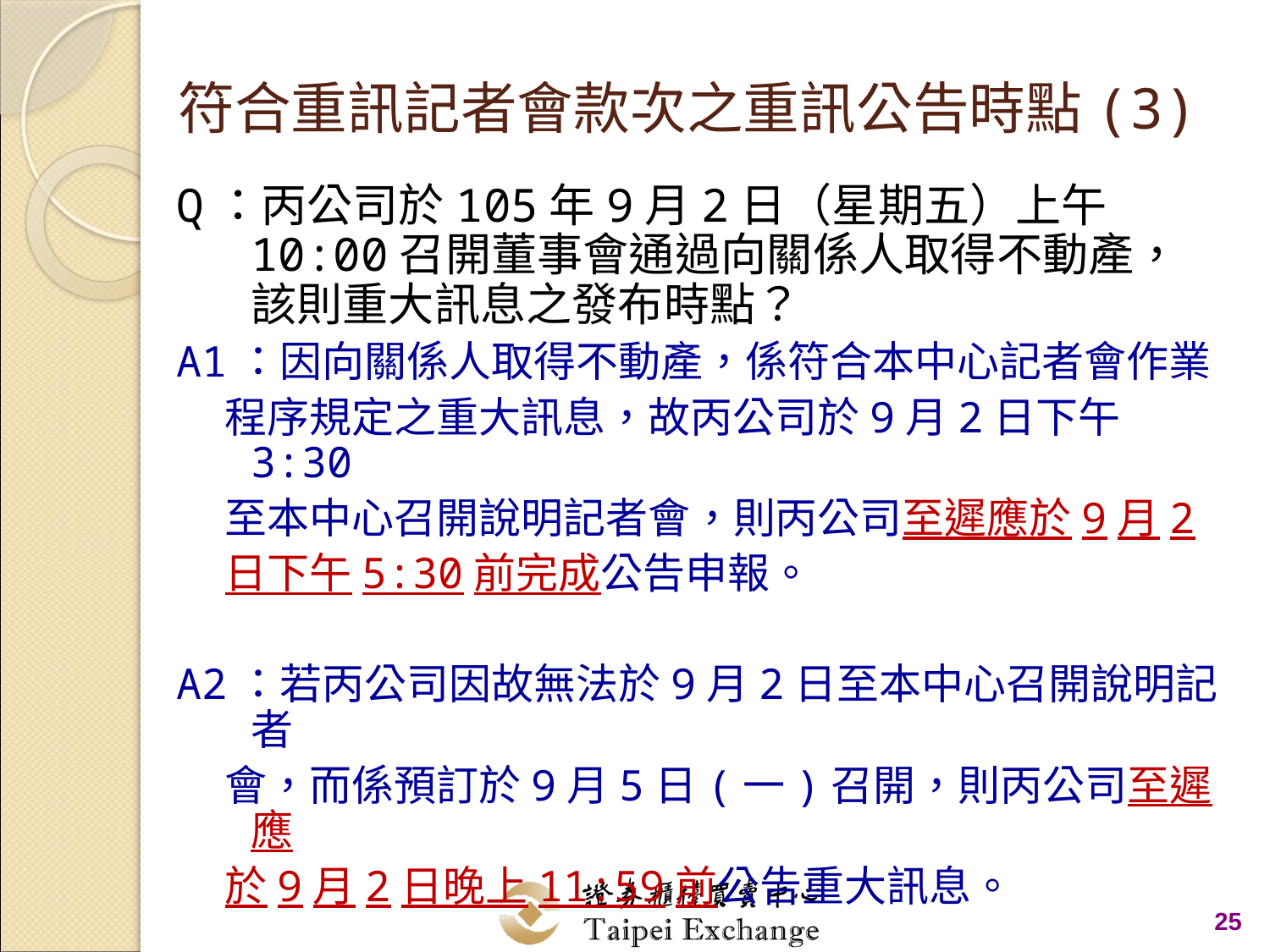

# 符合重訊記者會款次之重訊公告時點(3)
Q：丙公司於105年9月2日（星期五）上午10:00召開董事會通過向關係人取得不動產，該則重大訊息之發布時點？
A1：因向關係人取得不動產，係符合本中心記者會作業
    程序規定之重大訊息，故丙公司於9月2日下午3:30
    至本中心召開說明記者會，則丙公司至遲應於9月2
    日下午5:30前完成公告申報。

A2：若丙公司因故無法於9月2日至本中心召開說明記者
    會，而係預訂於9月5日(一)召開，則丙公司至遲應
    於9月2日晚上11:59前公告重大訊息。
25